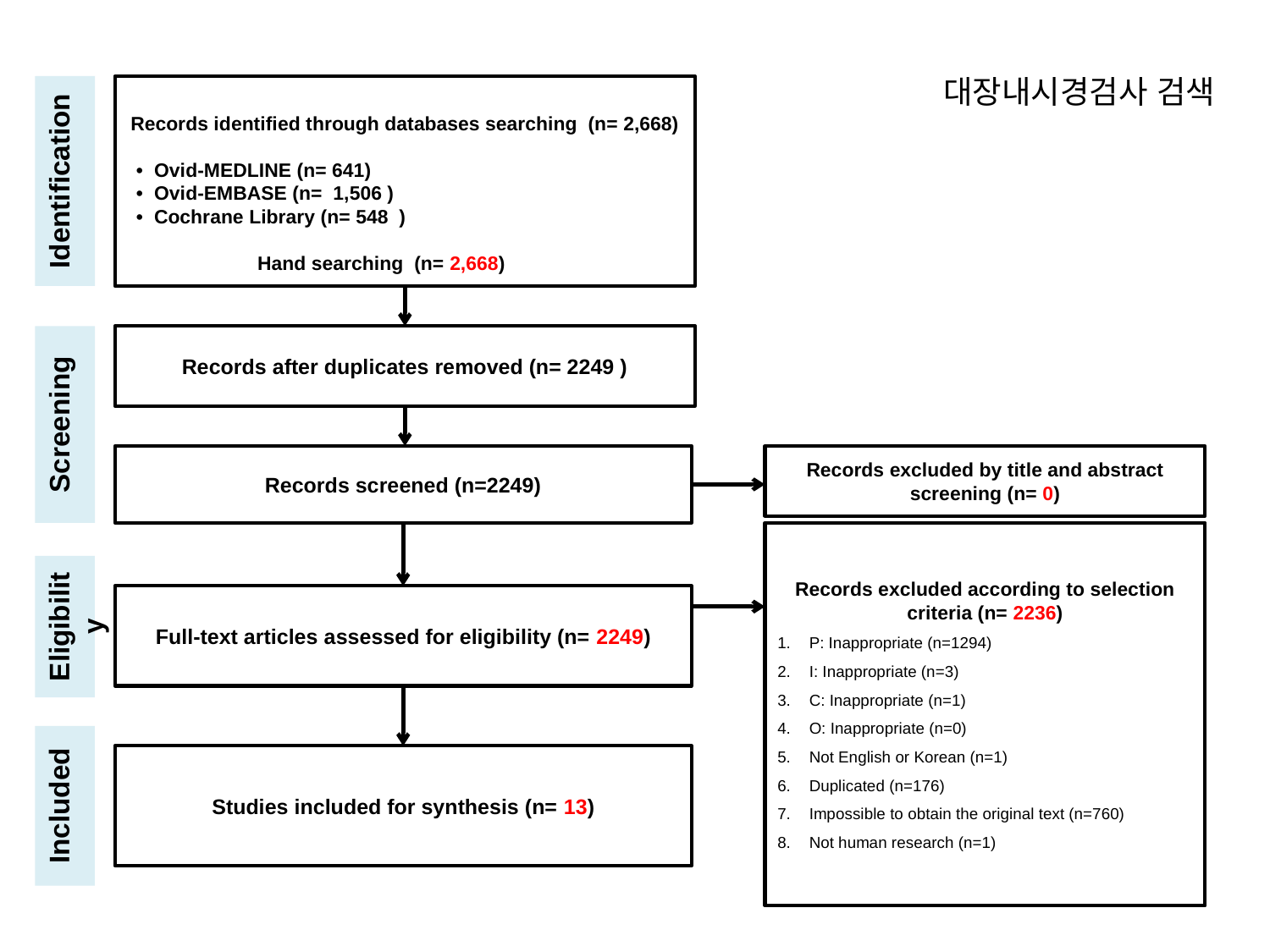

대장내시경검사 검색
Identification

Records identified through databases searching  (n= 2,668)

   •  Ovid-MEDLINE (n= 641)
   •  Ovid-EMBASE (n=  1,506 )
   •  Cochrane Library (n= 548  )

                         Hand searching  (n= 2,668)
Screening
Records after duplicates removed (n= 2249 )
Records screened (n=2249)
Records excluded by title and abstract screening (n= 0)
Records excluded according to selection criteria (n= 2236)
P: Inappropriate (n=1294)
I: Inappropriate (n=3)
C: Inappropriate (n=1)
O: Inappropriate (n=0)
Not English or Korean (n=1)
Duplicated (n=176)
Impossible to obtain the original text (n=760)
Not human research (n=1)
Eligibility
Full-text articles assessed for eligibility (n= 2249)
Included
Studies included for synthesis (n= 13)